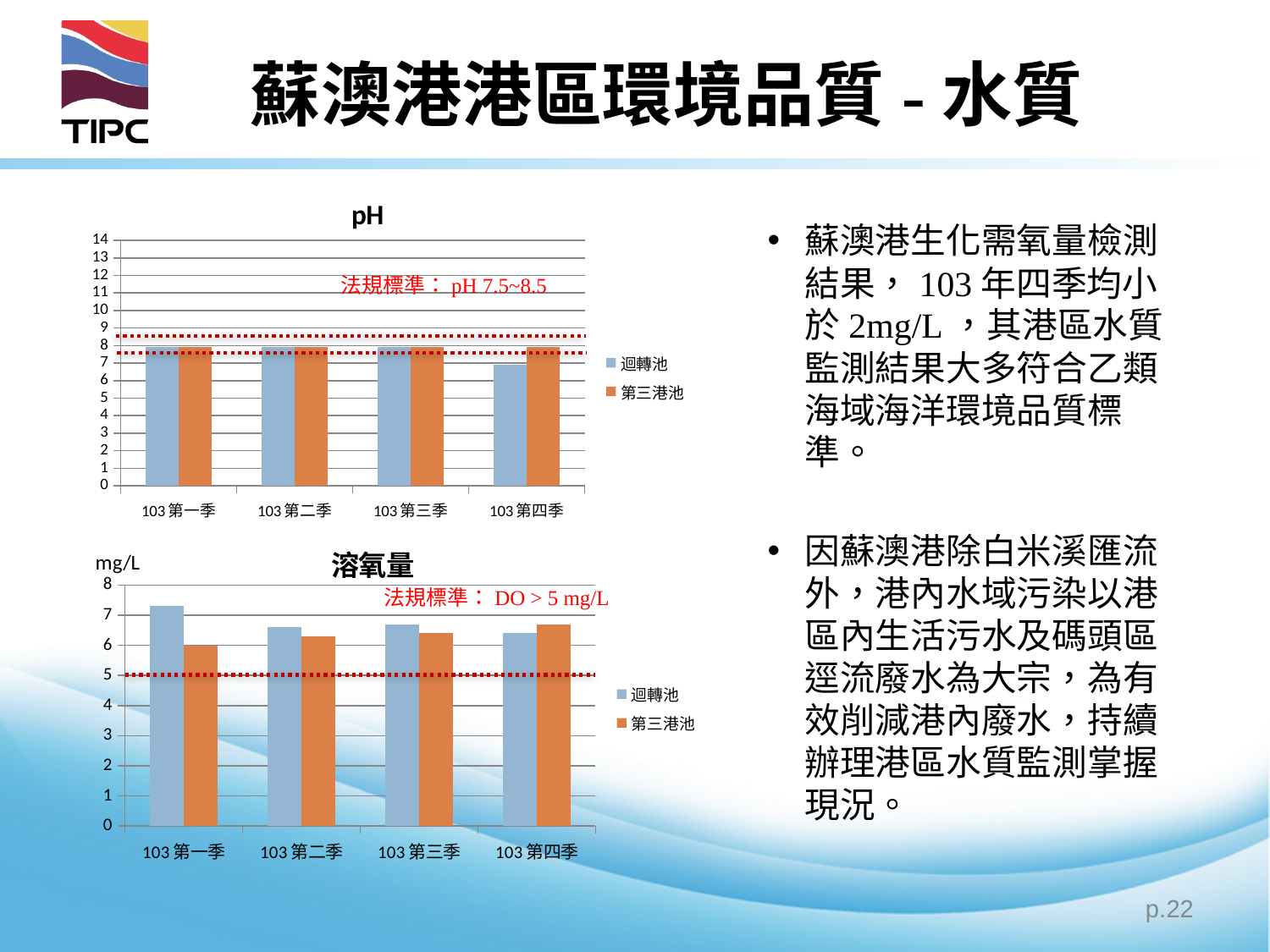

# 蘇澳港港區環境品質-水質

### Chart: pH

| Category | 迴轉池 | 第三港池 |
|---|---|---|
| 103第一季 | 7.9 | 7.9 |
| 103第二季 | 7.9 | 7.9 |
| 103第三季 | 7.9 | 7.9 |
| 103第四季 | 6.9 | 7.9 |
蘇澳港生化需氧量檢測結果，103年四季均小於2mg/L，其港區水質監測結果大多符合乙類海域海洋環境品質標準。

因蘇澳港除白米溪匯流外，港內水域污染以港區內生活污水及碼頭區逕流廢水為大宗，為有效削減港內廢水，持續辦理港區水質監測掌握現況。
法規標準：pH 7.5~8.5

### Chart: 溶氧量

| Category | 迴轉池 | 第三港池 |
|---|---|---|
| 103第一季 | 7.3 | 6.0 |
| 103第二季 | 6.6 | 6.3 |
| 103第三季 | 6.7 | 6.4 |
| 103第四季 | 6.4 | 6.7 |
法規標準：DO > 5 mg/L
p.22